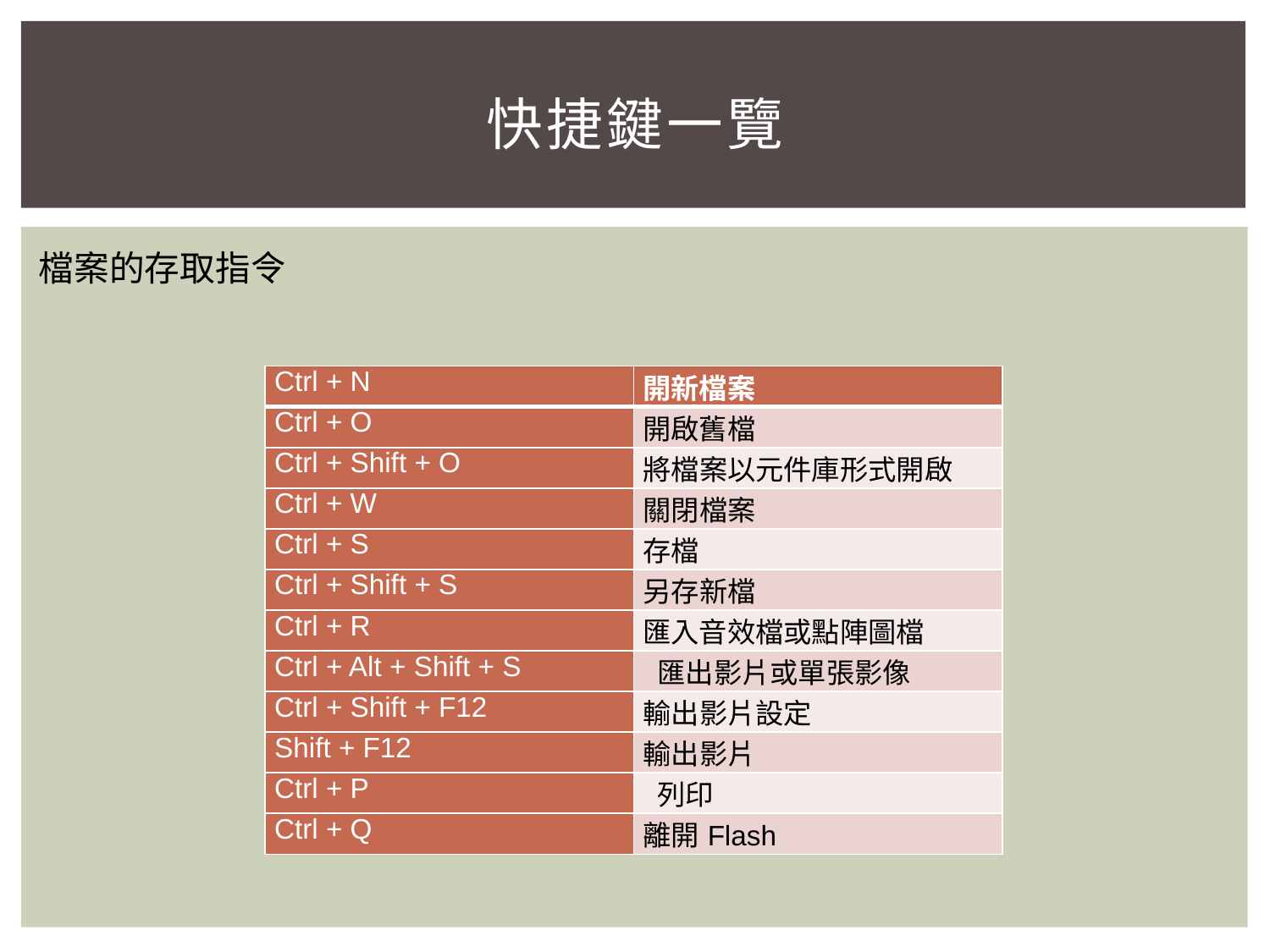

# 快捷鍵一覽
檔案的存取指令
| Ctrl + N | 開新檔案 |
| --- | --- |
| Ctrl + O | 開啟舊檔 |
| Ctrl + Shift + O | 將檔案以元件庫形式開啟 |
| Ctrl + W | 關閉檔案 |
| Ctrl + S | 存檔 |
| Ctrl + Shift + S | 另存新檔 |
| Ctrl + R | 匯入音效檔或點陣圖檔 |
| Ctrl + Alt + Shift + S | 匯出影片或單張影像 |
| Ctrl + Shift + F12 | 輸出影片設定 |
| Shift + F12 | 輸出影片 |
| Ctrl + P | 列印 |
| Ctrl + Q | 離開Flash |